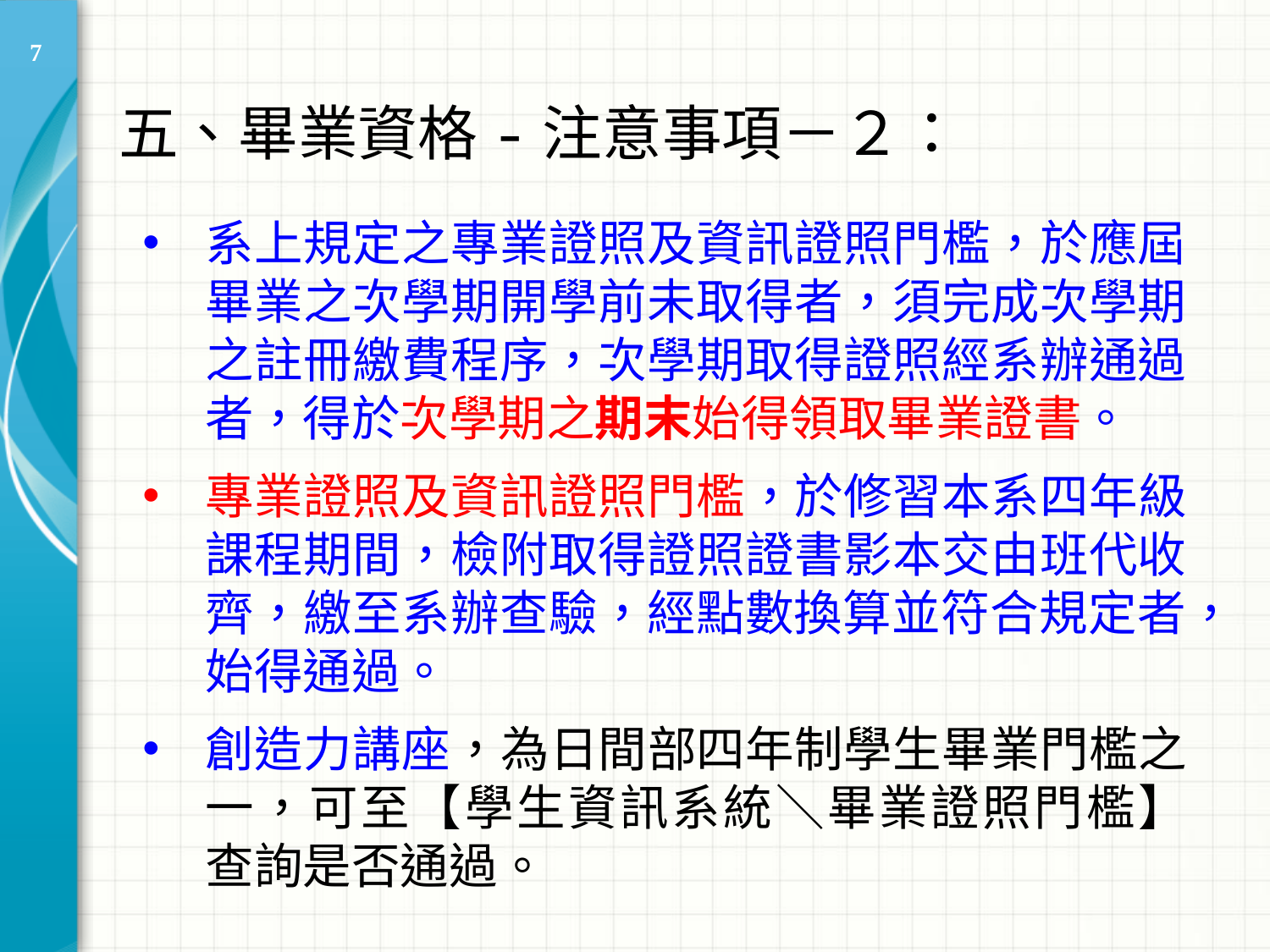

7
# 五、畢業資格-注意事項－２：
系上規定之專業證照及資訊證照門檻，於應屆畢業之次學期開學前未取得者，須完成次學期之註冊繳費程序，次學期取得證照經系辦通過者，得於次學期之期末始得領取畢業證書。
專業證照及資訊證照門檻，於修習本系四年級課程期間，檢附取得證照證書影本交由班代收齊，繳至系辦查驗，經點數換算並符合規定者，始得通過。
創造力講座，為日間部四年制學生畢業門檻之一，可至【學生資訊系統＼畢業證照門檻】 查詢是否通過。